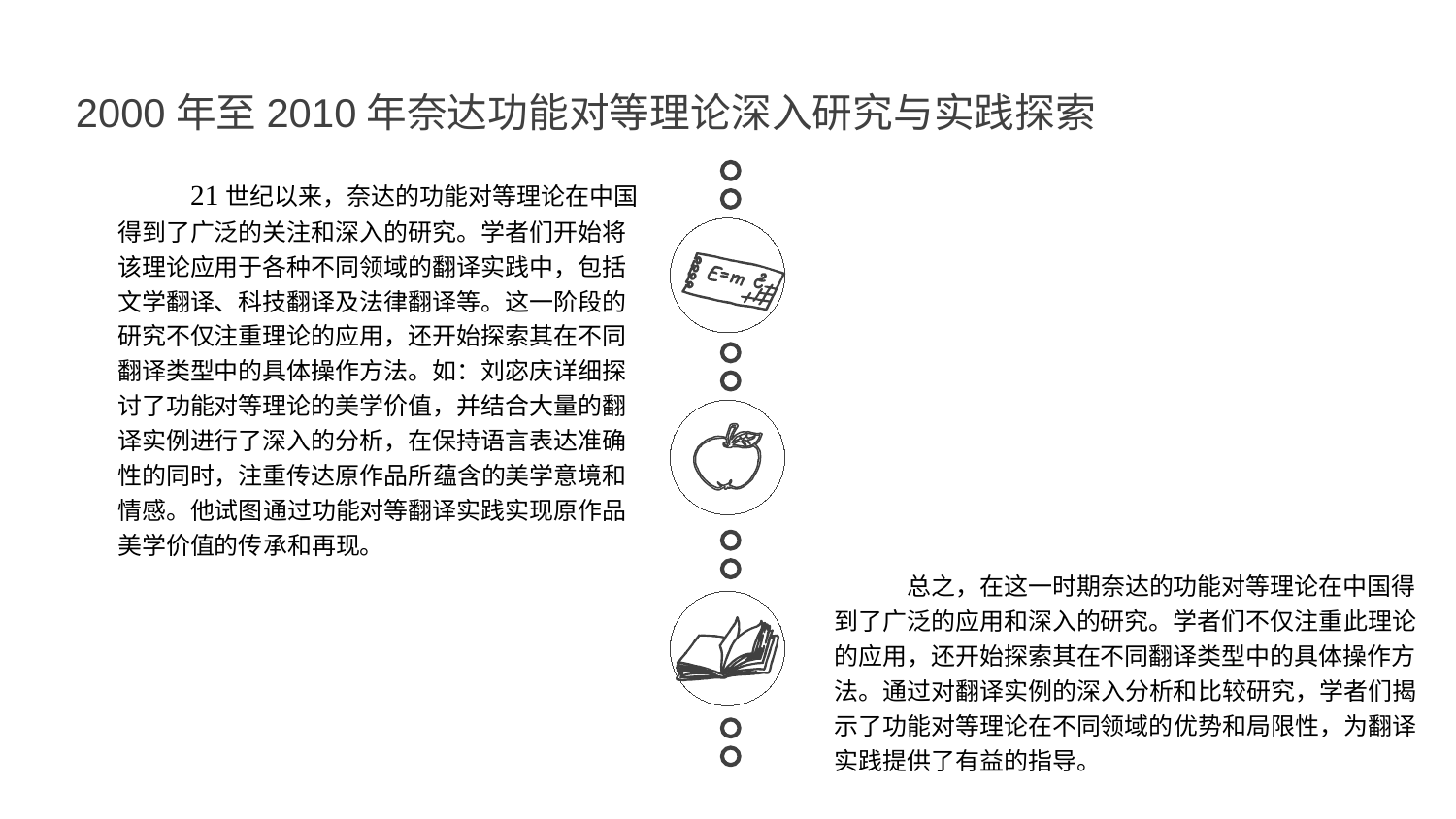

2000年至2010年奈达功能对等理论深入研究与实践探索

21世纪以来，奈达的功能对等理论在中国得到了广泛的关注和深入的研究。学者们开始将该理论应用于各种不同领域的翻译实践中，包括文学翻译、科技翻译及法律翻译等。这一阶段的研究不仅注重理论的应用，还开始探索其在不同翻译类型中的具体操作方法。如：刘宓庆详细探讨了功能对等理论的美学价值，并结合大量的翻译实例进行了深入的分析，在保持语言表达准确性的同时，注重传达原作品所蕴含的美学意境和情感。他试图通过功能对等翻译实践实现原作品美学价值的传承和再现。

总之，在这一时期奈达的功能对等理论在中国得到了广泛的应用和深入的研究。学者们不仅注重此理论的应用，还开始探索其在不同翻译类型中的具体操作方法。通过对翻译实例的深入分析和比较研究，学者们揭示了功能对等理论在不同领域的优势和局限性，为翻译实践提供了有益的指导。